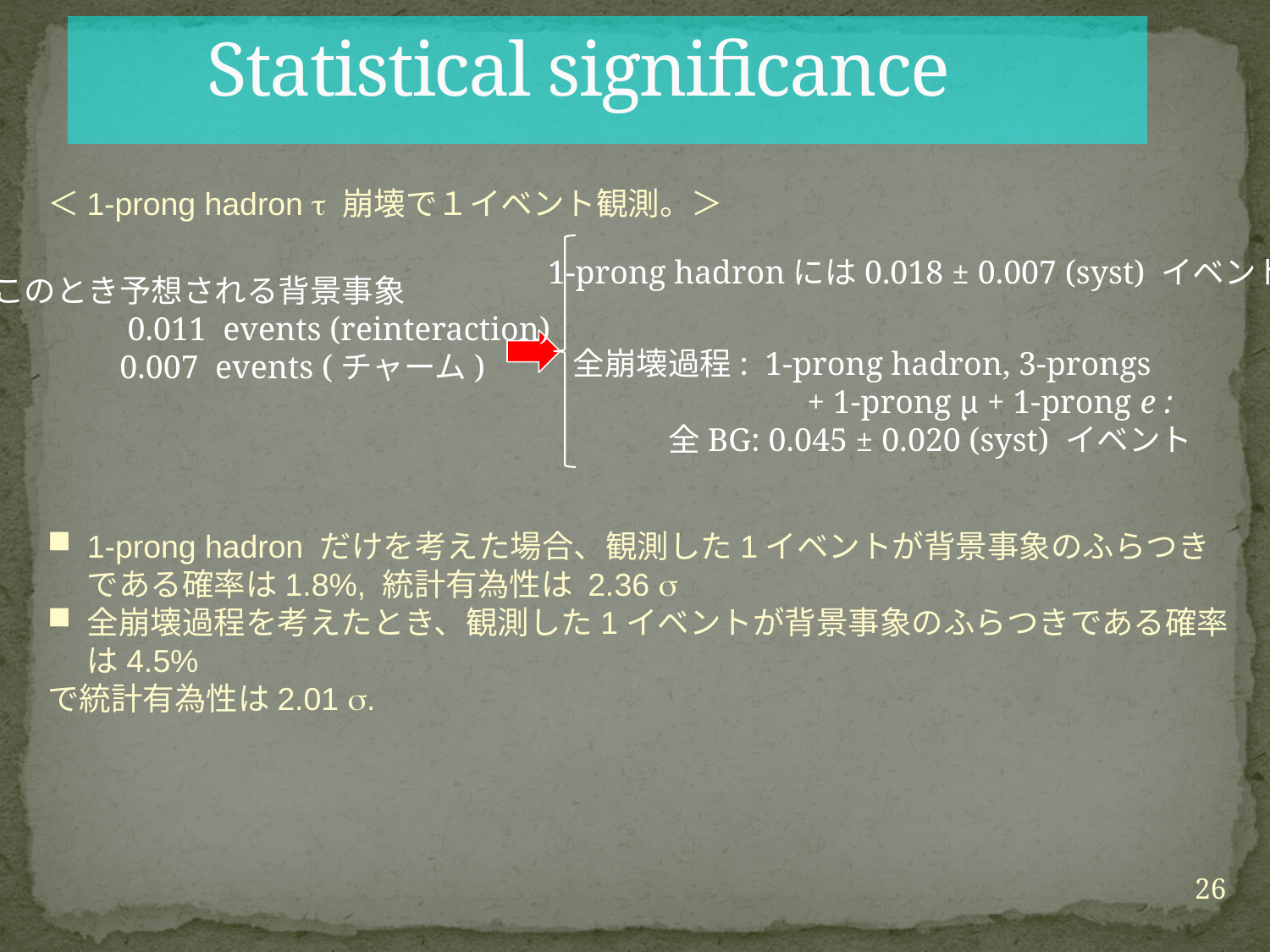

Statistical significance
＜1-prong hadron τ 崩壊で１イベント観測。＞

1-prong hadron だけを考えた場合、観測した1イベントが背景事象のふらつきである確率は1.8%, 統計有為性は 2.36 σ
全崩壊過程を考えたとき、観測した1イベントが背景事象のふらつきである確率は4.5%
で統計有為性は2.01 σ.

1-prong hadronには0.018 ± 0.007 (syst) イベント
このとき予想される背景事象
　　　　0.011  events (reinteraction)
	0.007  events (チャーム)

全崩壊過程:  1-prong hadron, 3-prongs
　　　　　　     + 1-prong μ + 1-prong e :
　　　全BG: 0.045 ± 0.020 (syst) イベント
26